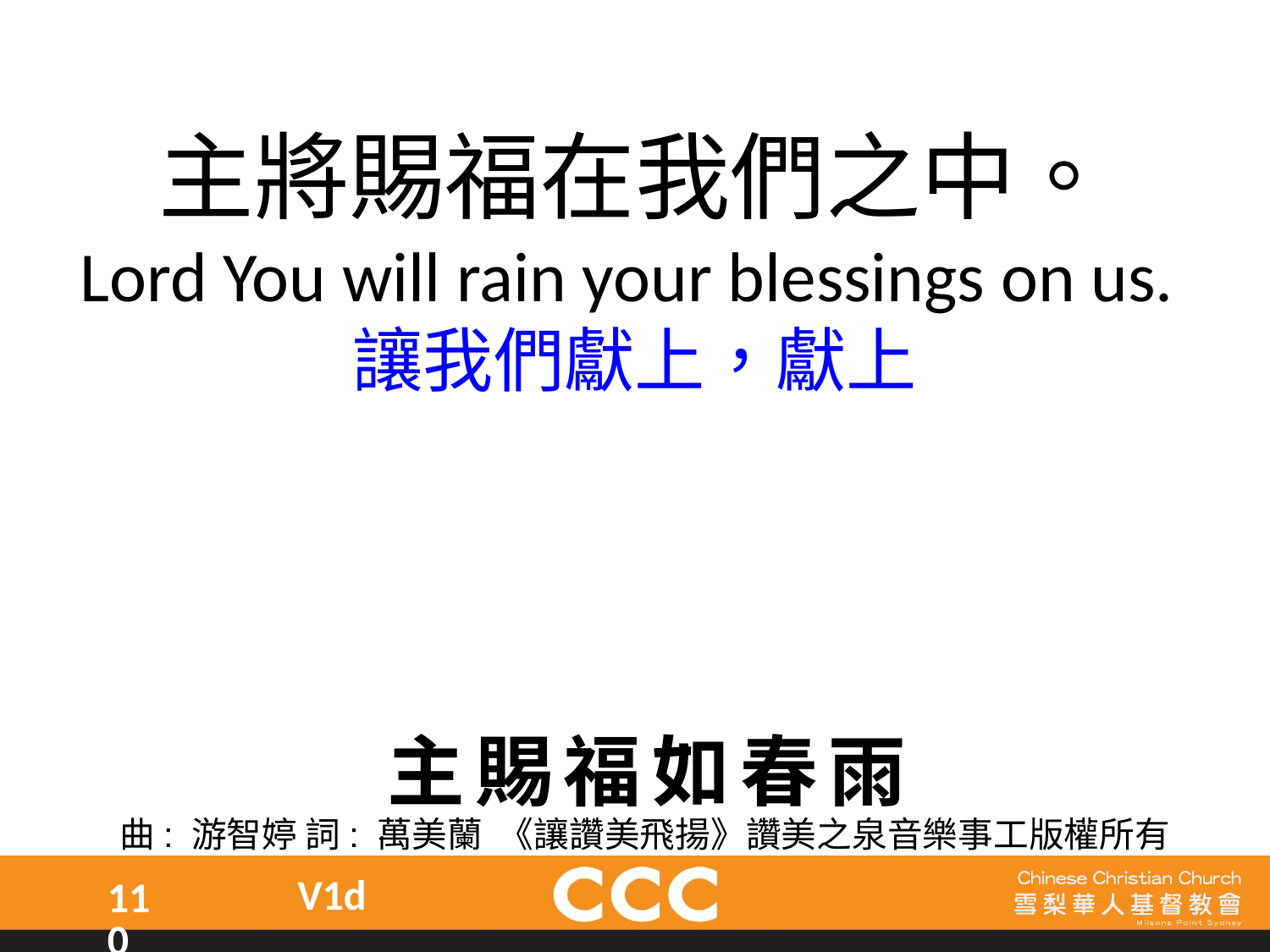

主將賜福在我們之中。
Lord You will rain your blessings on us.
讓我們獻上，獻上
主賜福如春雨
曲: 游智婷 詞: 萬美蘭  《讓讚美飛揚》讚美之泉音樂事工版權所有
V1d
110